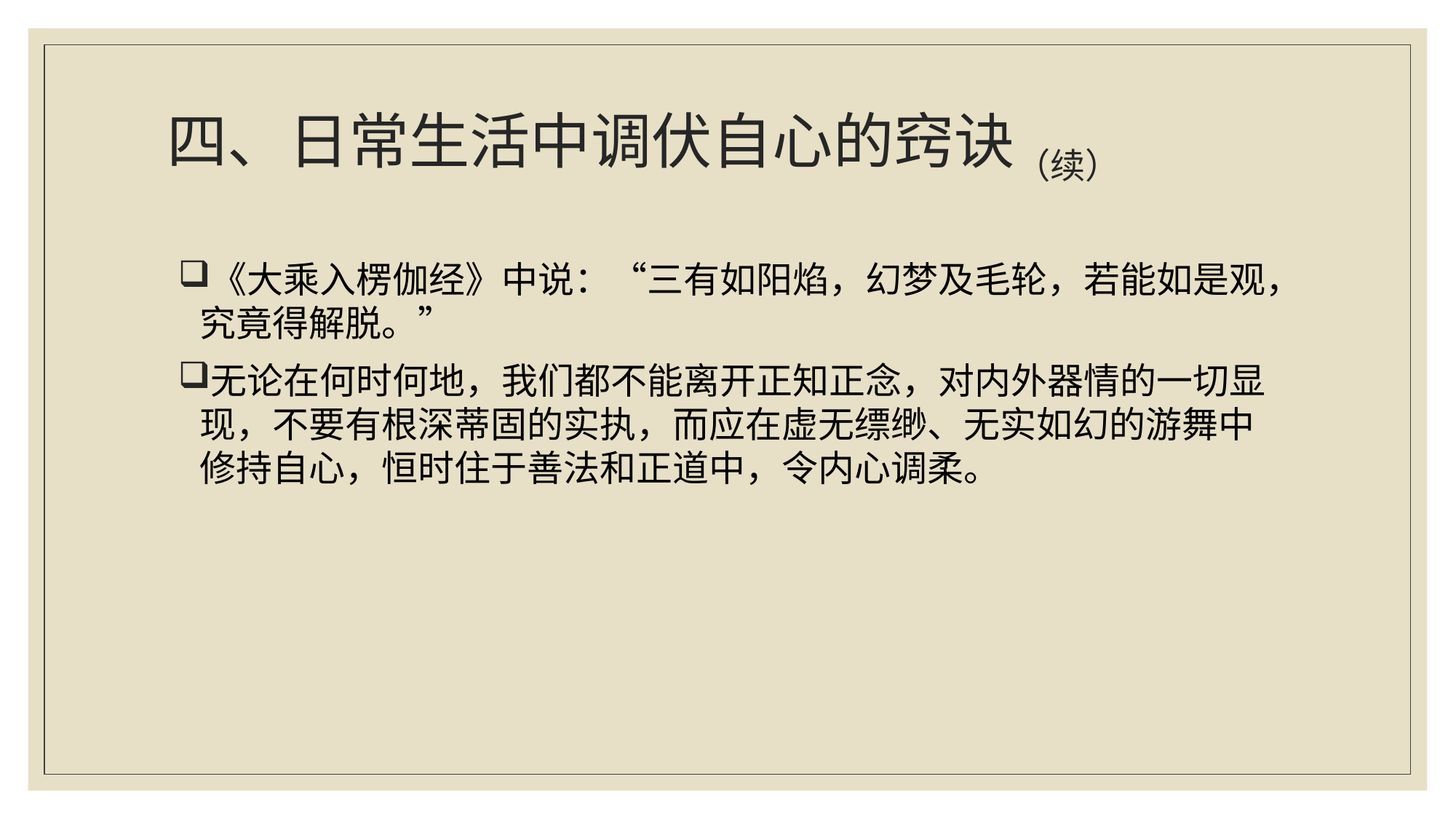

# 四、日常生活中调伏自心的窍诀（续）
《大乘入楞伽经》中说：“三有如阳焰，幻梦及毛轮，若能如是观，究竟得解脱。”
无论在何时何地，我们都不能离开正知正念，对内外器情的一切显现，不要有根深蒂固的实执，而应在虚无缥缈、无实如幻的游舞中修持自心，恒时住于善法和正道中，令内心调柔。